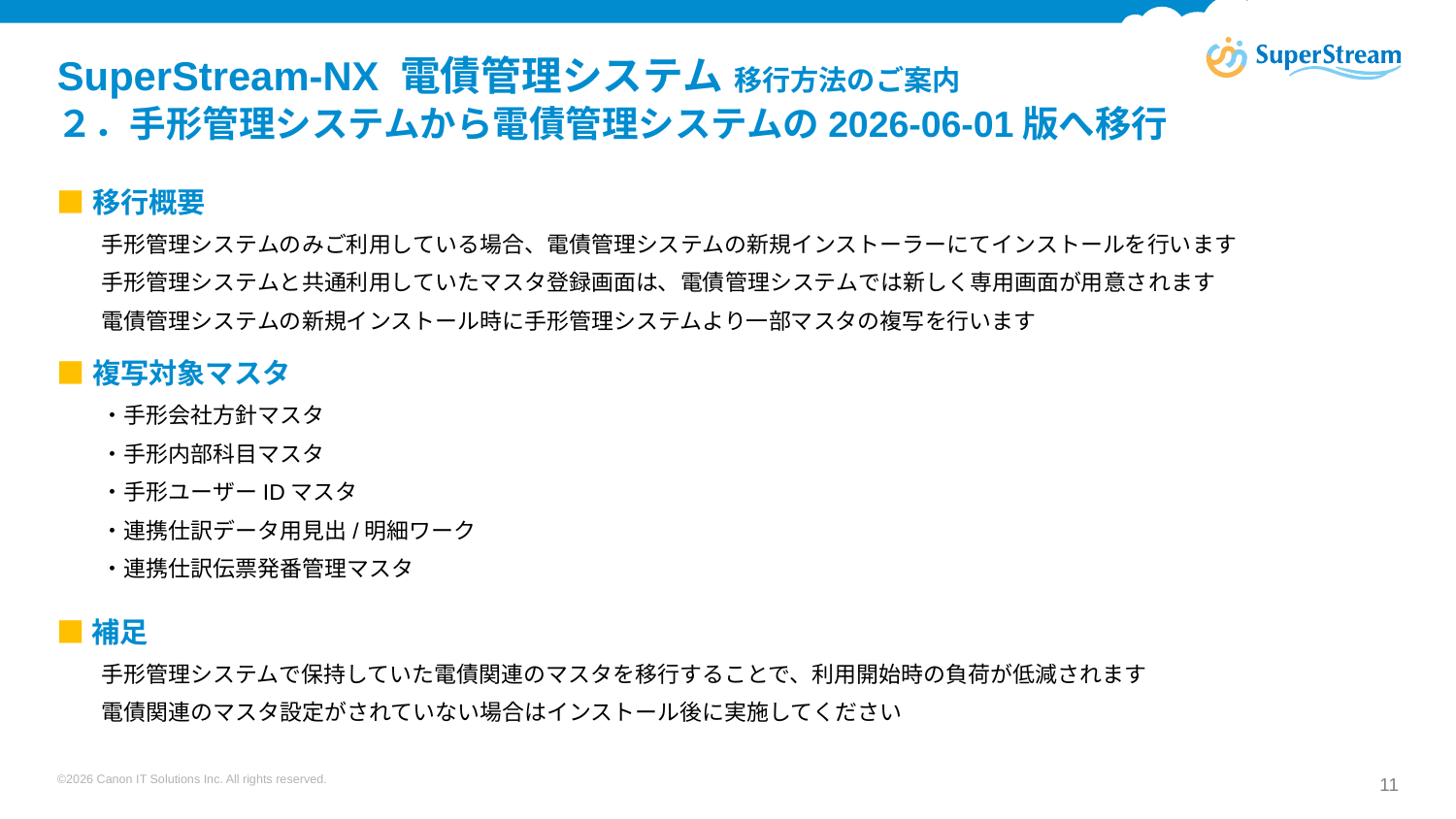

# SuperStream-NX 電債管理システム 移行方法のご案内 ２．手形管理システムから電債管理システムの2026-06-01版へ移行
■移行概要
　　手形管理システムのみご利用している場合、電債管理システムの新規インストーラーにてインストールを行います
　　手形管理システムと共通利用していたマスタ登録画面は、電債管理システムでは新しく専用画面が用意されます
　　電債管理システムの新規インストール時に手形管理システムより一部マスタの複写を行います
■複写対象マスタ
　　・手形会社方針マスタ
　　・手形内部科目マスタ
　　・手形ユーザーIDマスタ
　　・連携仕訳データ用見出/明細ワーク
　　・連携仕訳伝票発番管理マスタ
■補足
　　手形管理システムで保持していた電債関連のマスタを移行することで、利用開始時の負荷が低減されます
　　電債関連のマスタ設定がされていない場合はインストール後に実施してください

©2026 Canon IT Solutions Inc. All rights reserved.
11